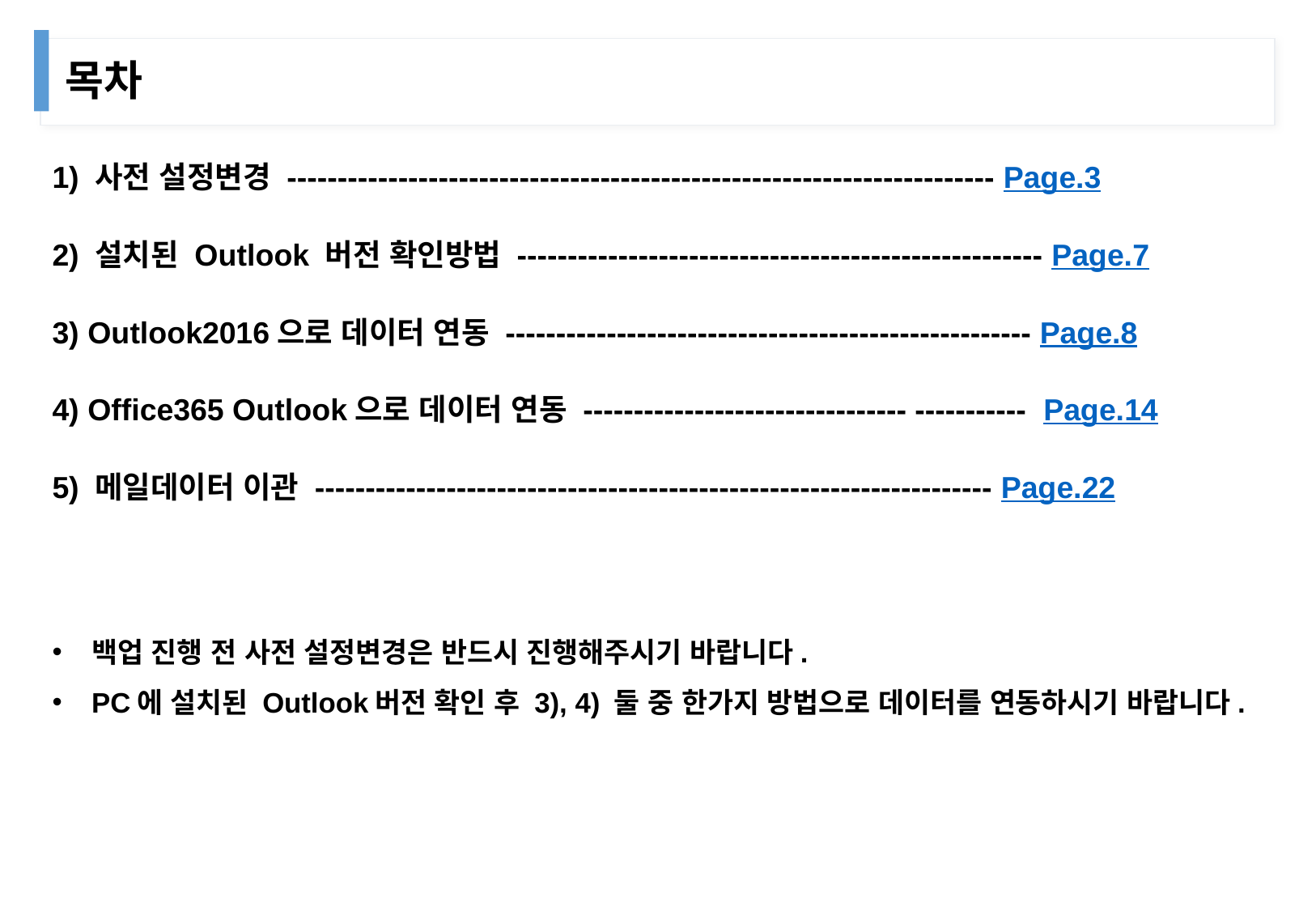

목차
1) 사전 설정변경 ---------------------------------------------------------------------- Page.3
2) 설치된 Outlook 버전 확인방법 ---------------------------------------------------- Page.7
3) Outlook2016으로 데이터 연동 ---------------------------------------------------- Page.8
4) Office365 Outlook으로 데이터 연동 -------------------------------- -----------  Page.14
5) 메일데이터 이관 ------------------------------------------------------------------- Page.22
백업 진행 전 사전 설정변경은 반드시 진행해주시기 바랍니다.
PC에 설치된 Outlook버전 확인 후 3), 4) 둘 중 한가지 방법으로 데이터를 연동하시기 바랍니다.